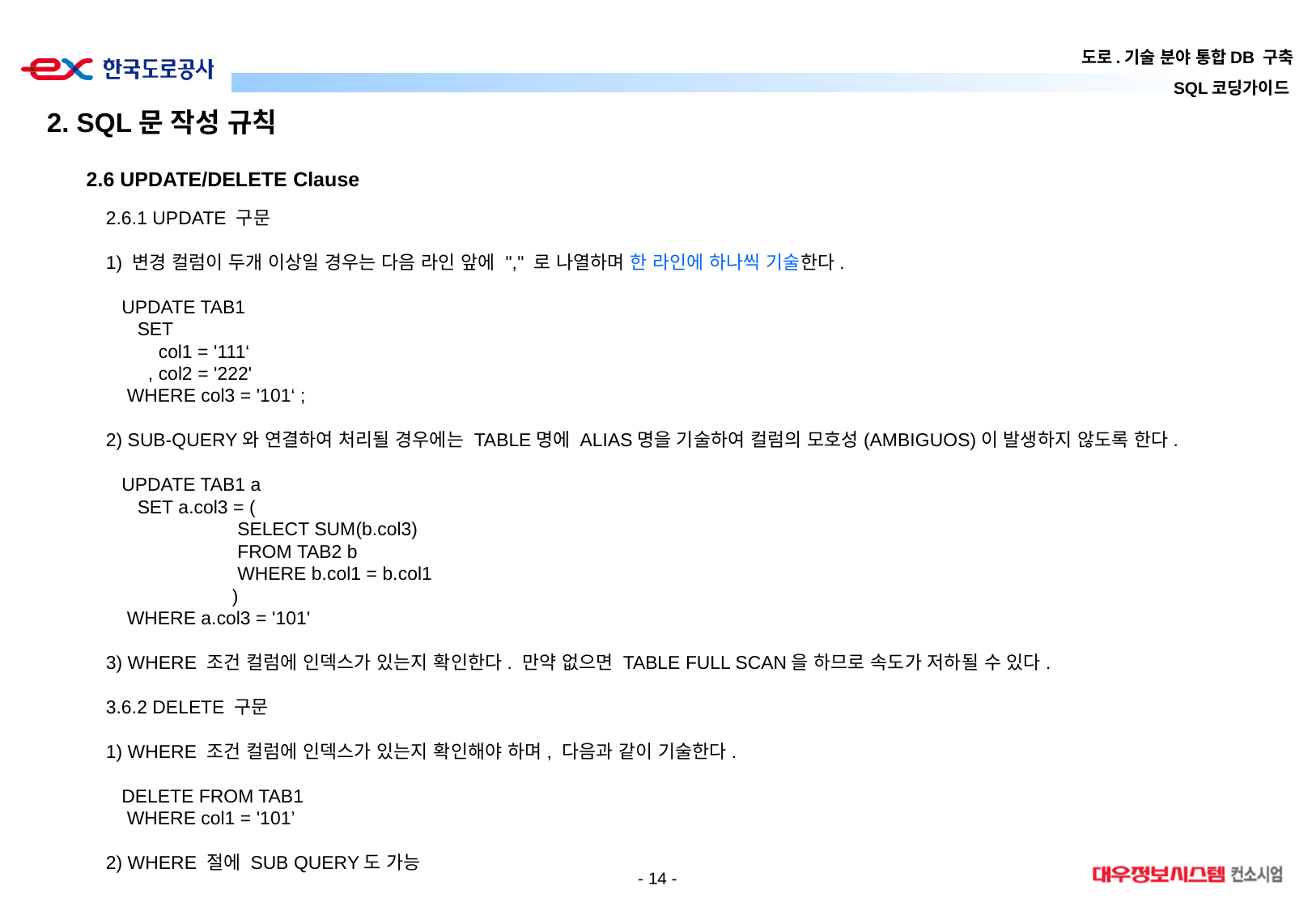

2. SQL문 작성 규칙
2.6 UPDATE/DELETE Clause
2.6.1 UPDATE 구문

1) 변경 컬럼이 두개 이상일 경우는 다음 라인 앞에 "," 로 나열하며 한 라인에 하나씩 기술한다.

   UPDATE TAB1
      SET
          col1 = '111‘
        , col2 = '222'
    WHERE col3 = '101‘ ;

2) SUB-QUERY와 연결하여 처리될 경우에는 TABLE명에 ALIAS명을 기술하여 컬럼의 모호성(AMBIGUOS)이 발생하지 않도록 한다.

   UPDATE TAB1 a
      SET a.col3 = (
                         SELECT SUM(b.col3)
                         FROM TAB2 b
                         WHERE b.col1 = b.col1
                        )
    WHERE a.col3 = '101'

3) WHERE 조건 컬럼에 인덱스가 있는지 확인한다. 만약 없으면 TABLE FULL SCAN을 하므로 속도가 저하될 수 있다.

3.6.2 DELETE 구문

1) WHERE 조건 컬럼에 인덱스가 있는지 확인해야 하며, 다음과 같이 기술한다.

   DELETE FROM TAB1
    WHERE col1 = '101’

2) WHERE 절에 SUB QUERY도 가능